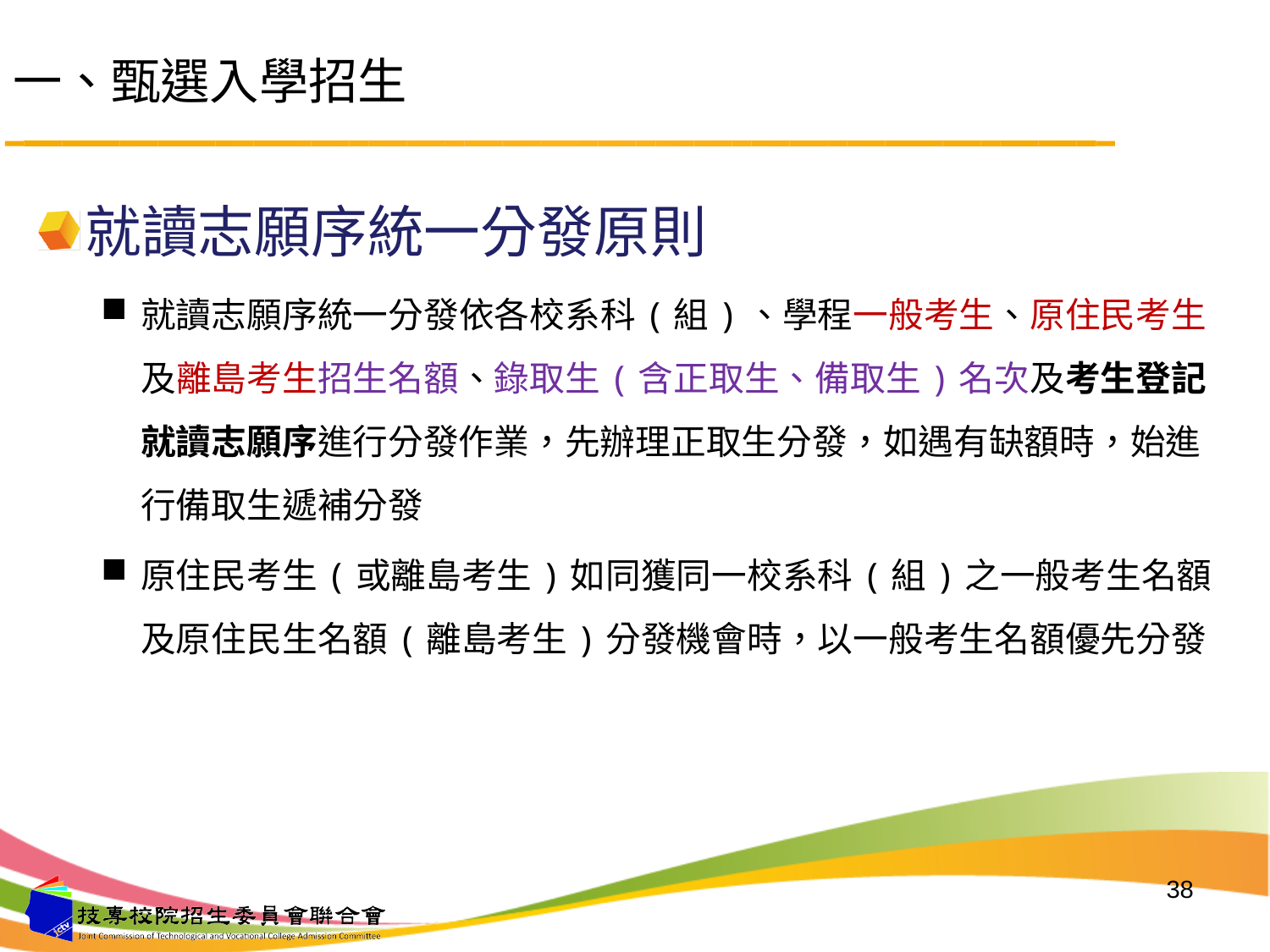

# 一、甄選入學招生
就讀志願序統一分發原則
就讀志願序統一分發依各校系科(組)、學程一般考生、原住民考生及離島考生招生名額、錄取生(含正取生、備取生)名次及考生登記就讀志願序進行分發作業，先辦理正取生分發，如遇有缺額時，始進行備取生遞補分發
原住民考生(或離島考生)如同獲同一校系科(組)之一般考生名額及原住民生名額(離島考生)分發機會時，以一般考生名額優先分發

38